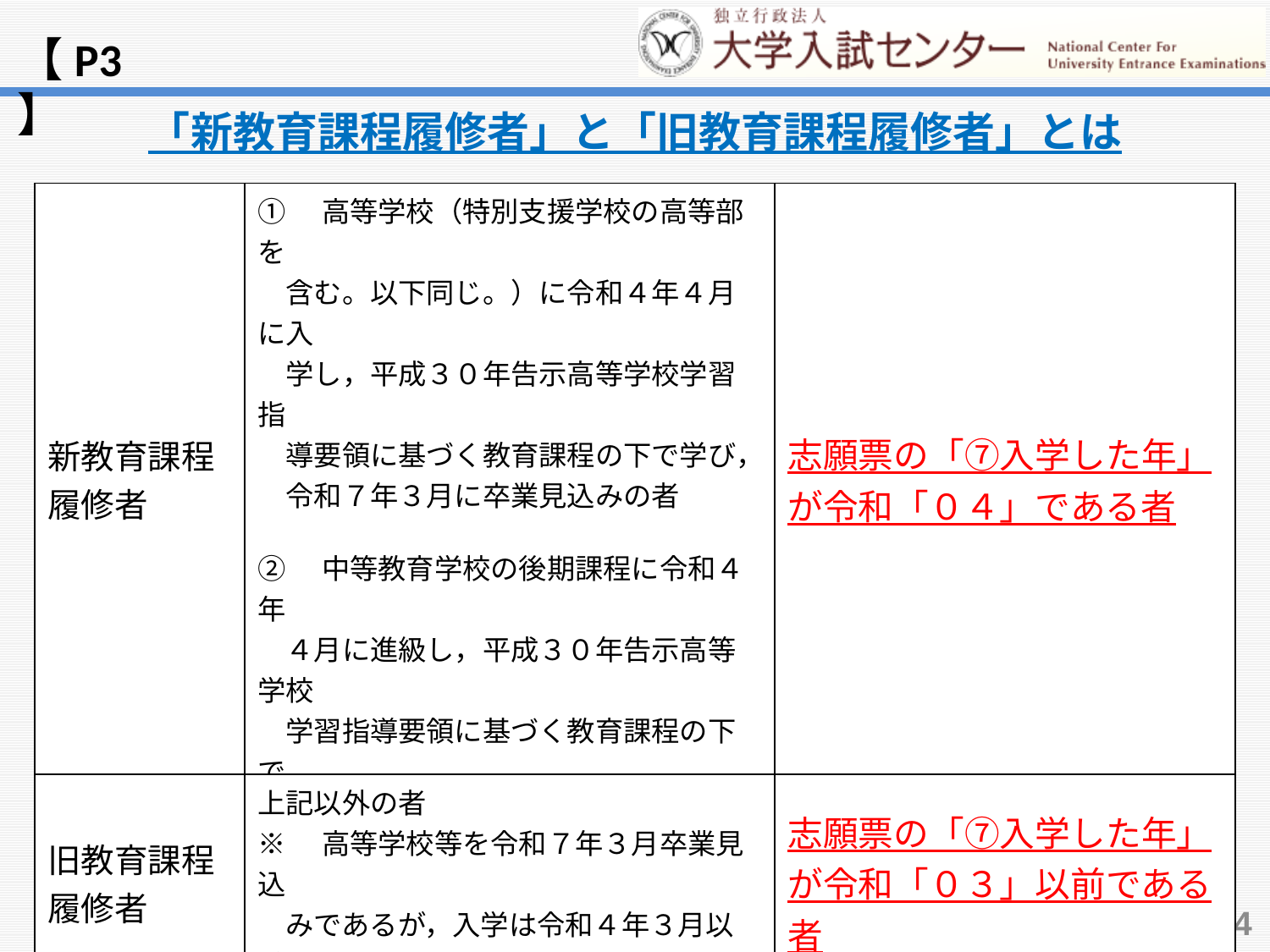

【P3】
「新教育課程履修者」と「旧教育課程履修者」とは
| 新教育課程 履修者 | ①　高等学校（特別支援学校の高等部を 　含む。以下同じ。）に令和４年４月に入 　学し，平成３０年告示高等学校学習指 　導要領に基づく教育課程の下で学び， 　令和７年３月に卒業見込みの者 ②　中等教育学校の後期課程に令和４年 　４月に進級し，平成３０年告示高等学校 　学習指導要領に基づく教育課程の下で 　学び，令和７年３月に卒業見込みの者 | 志願票の「⑦入学した年」が令和「０４」である者 |
| --- | --- | --- |
| 旧教育課程 履修者 | 上記以外の者 ※　高等学校等を令和７年３月卒業見込　 　みであるが，入学は令和４年３月以前の 　者など | 志願票の「⑦入学した年」が令和「０３」以前である者 |

4